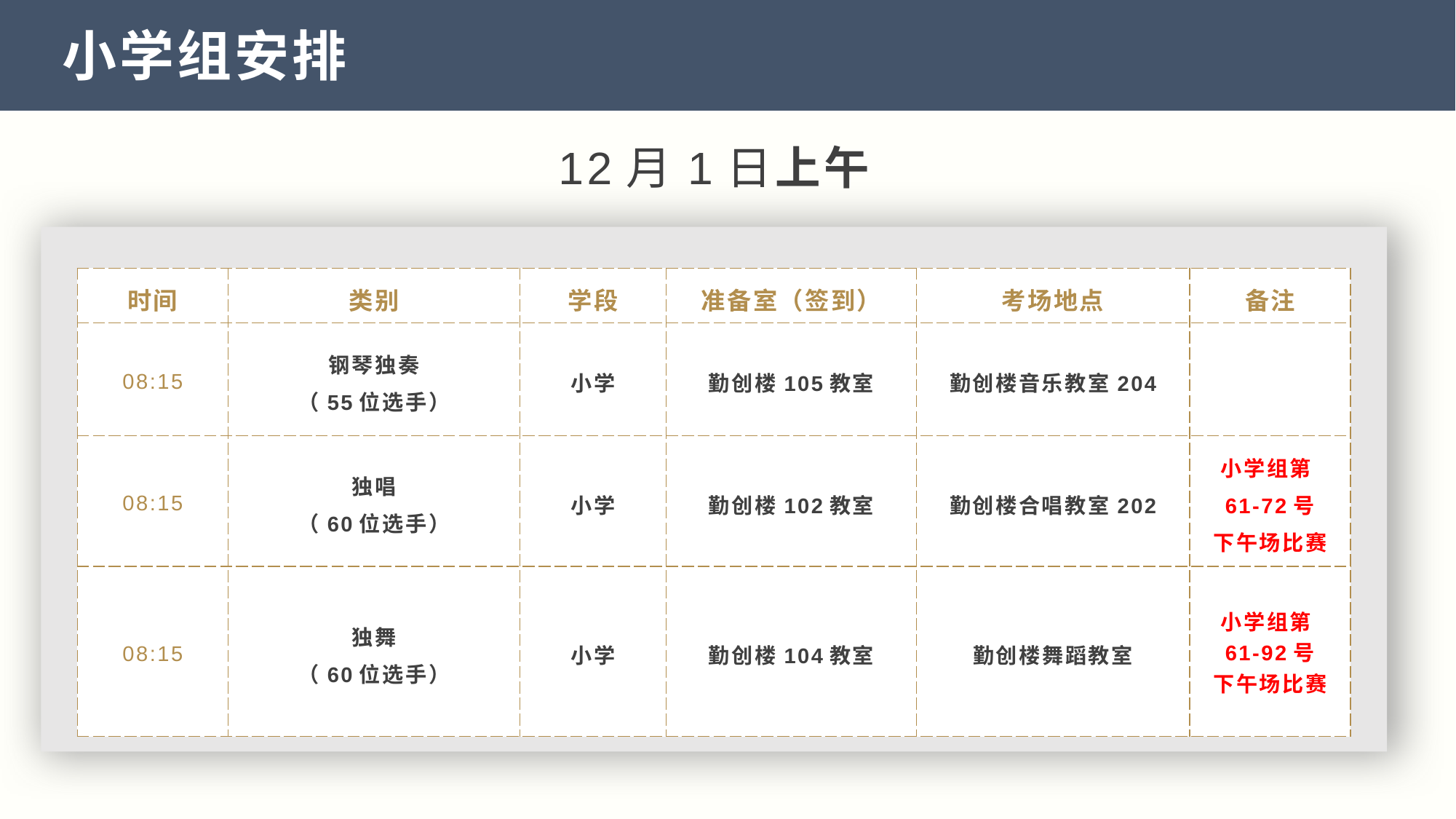

小学组安排
12月1日上午

| 时间 | 类别 | 学段 | 准备室（签到） | 考场地点 | 备注 |
| --- | --- | --- | --- | --- | --- |
| 08:15 | 钢琴独奏 （55位选手） | 小学 | 勤创楼105教室 | 勤创楼音乐教室204 |  |
| 08:15 | 独唱 （60位选手） | 小学 | 勤创楼102教室 | 勤创楼合唱教室202 | 小学组第61-72号 下午场比赛 |
| 08:15 | 独舞 （60位选手） | 小学 | 勤创楼104教室 | 勤创楼舞蹈教室 | 小学组第61-92号 下午场比赛 |